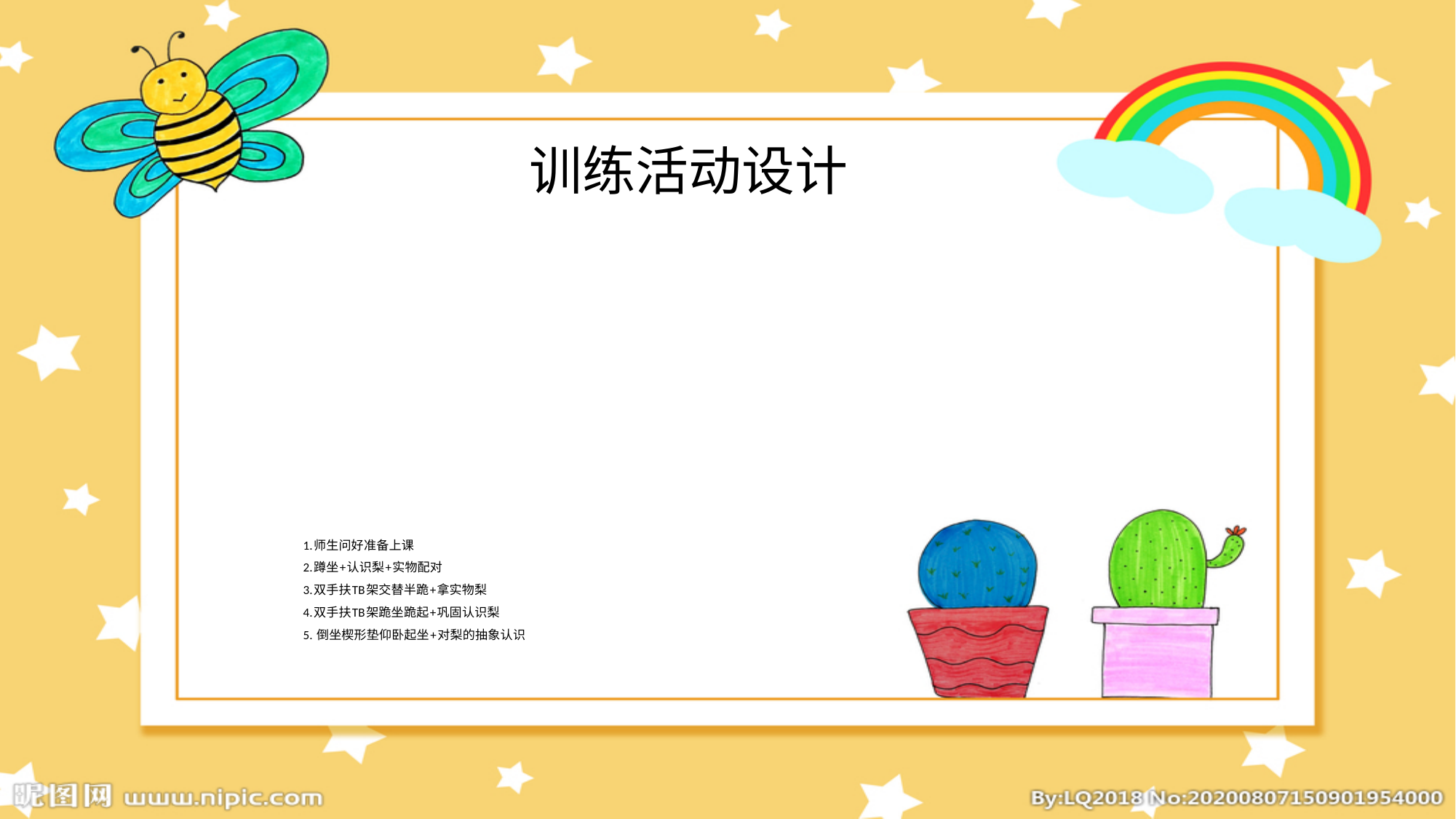

训练活动设计
# 1.师生问好准备上课 2.蹲坐+认识梨+实物配对 3.双手扶TB架交替半跪+拿实物梨 4.双手扶TB架跪坐跪起+巩固认识梨 5. 倒坐楔形垫仰卧起坐+对梨的抽象认识